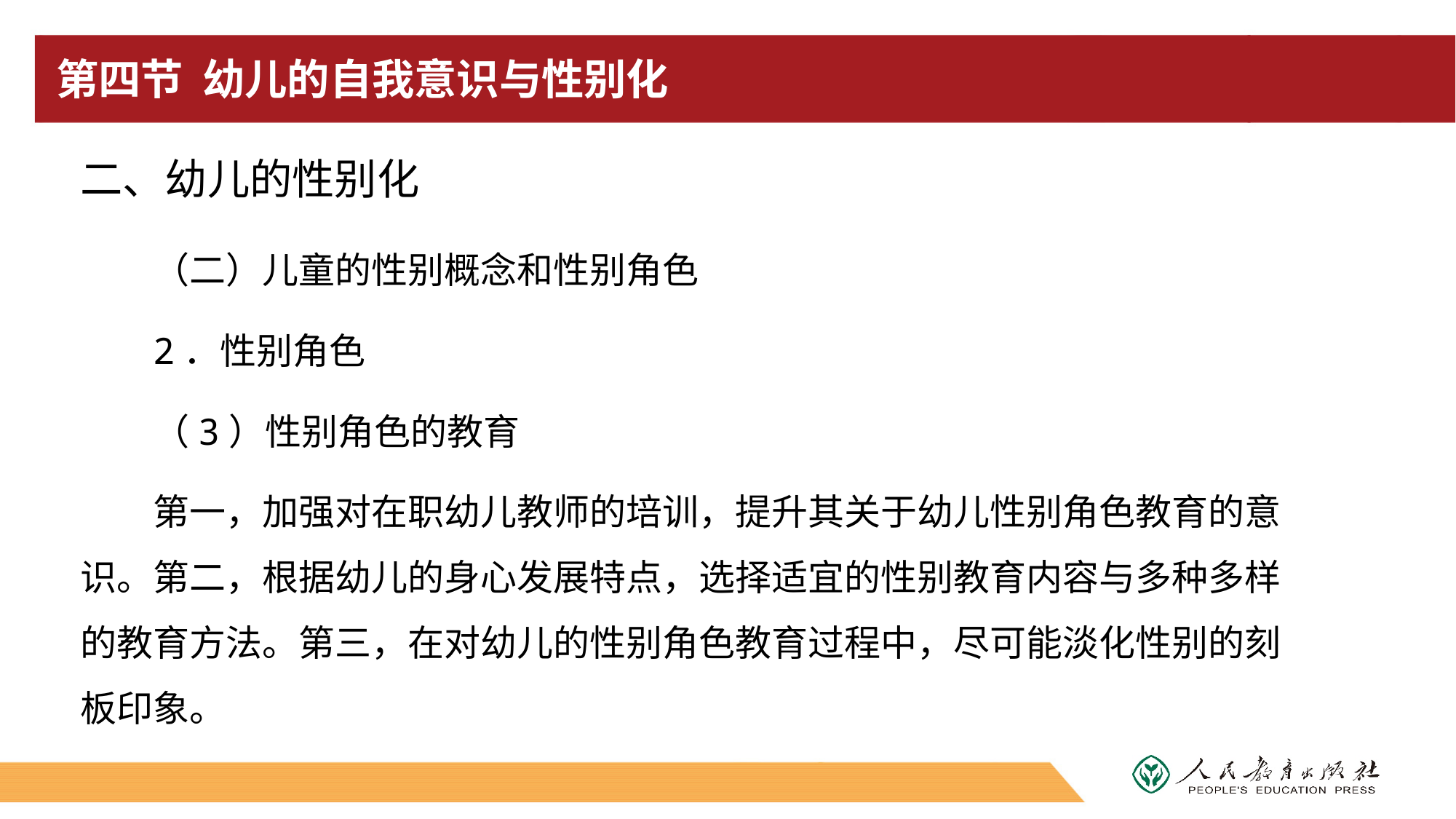

# 第四节  幼儿的自我意识与性别化
二、幼儿的性别化
（二）儿童的性别概念和性别角色
2．性别角色
（3）性别角色的教育
第一，加强对在职幼儿教师的培训，提升其关于幼儿性别角色教育的意识。第二，根据幼儿的身心发展特点，选择适宜的性别教育内容与多种多样的教育方法。第三，在对幼儿的性别角色教育过程中，尽可能淡化性别的刻板印象。